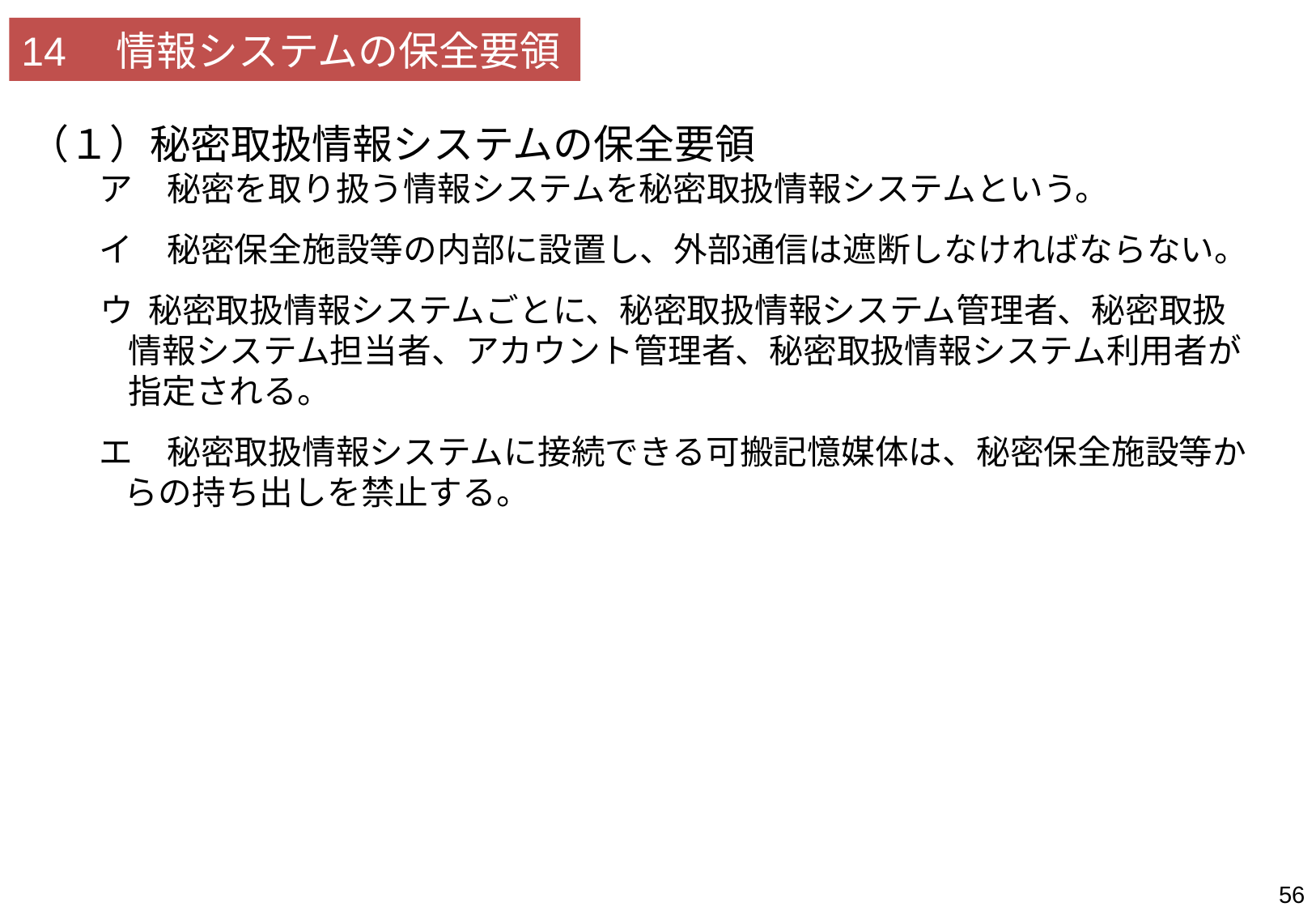

14　情報システムの保全要領
（１）秘密取扱情報システムの保全要領
ア　秘密を取り扱う情報システムを秘密取扱情報システムという。
イ　秘密保全施設等の内部に設置し、外部通信は遮断しなければならない。
ウ  秘密取扱情報システムごとに、秘密取扱情報システム管理者、秘密取扱情報システム担当者、アカウント管理者、秘密取扱情報システム利用者が指定される。
エ　秘密取扱情報システムに接続できる可搬記憶媒体は、秘密保全施設等からの持ち出しを禁止する。
56